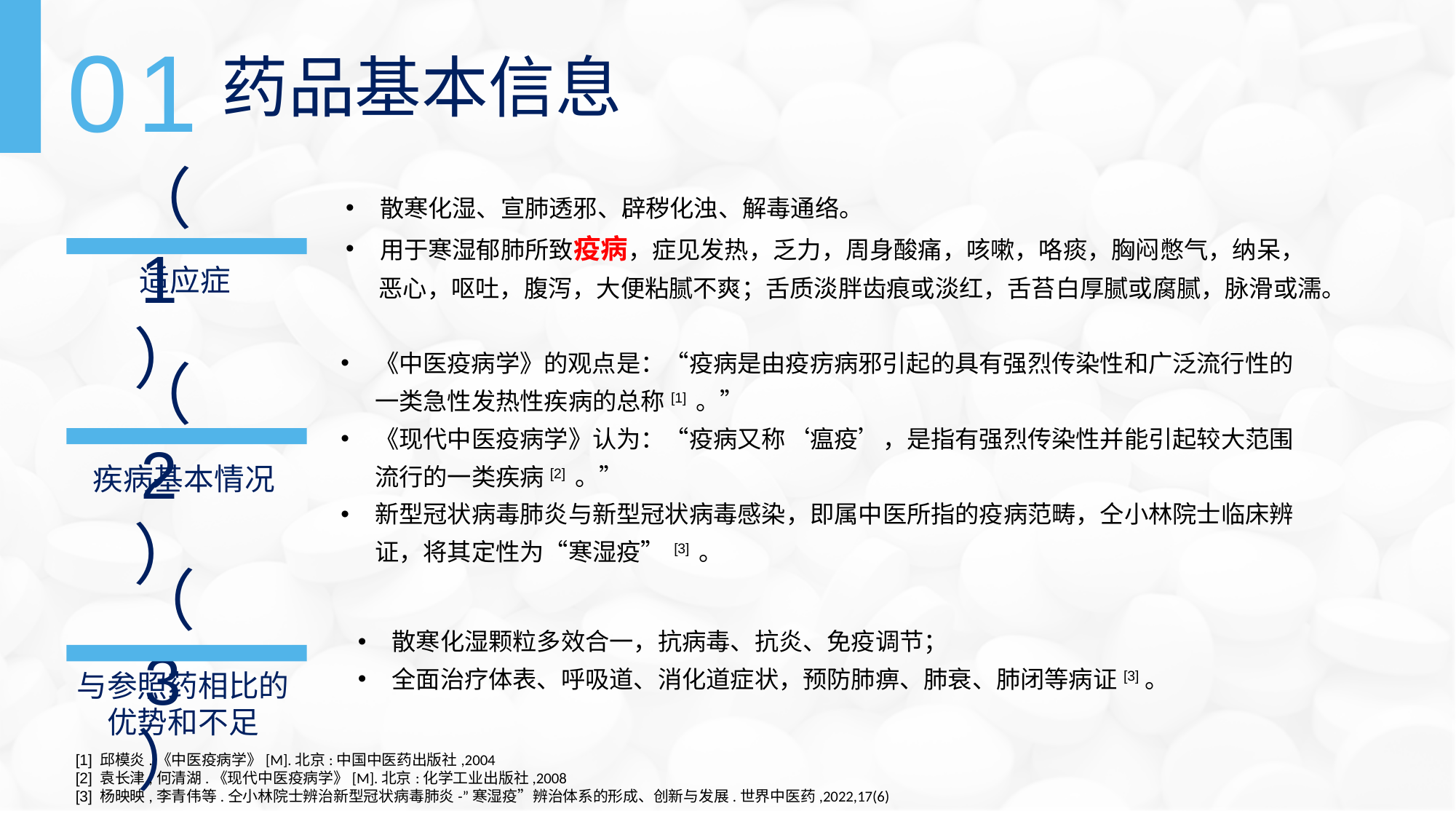

01
药品基本信息
（1）
散寒化湿、宣肺透邪、辟秽化浊、解毒通络。
用于寒湿郁肺所致疫病，症见发热，乏力，周身酸痛，咳嗽，咯痰，胸闷憋气，纳呆，
     恶心，呕吐，腹泻，大便粘腻不爽；舌质淡胖齿痕或淡红，舌苔白厚腻或腐腻，脉滑或濡。

适应症
《中医疫病学》的观点是：“疫病是由疫疠病邪引起的具有强烈传染性和广泛流行性的一类急性发热性疾病的总称[1] 。”
《现代中医疫病学》认为：“疫病又称‘瘟疫’，是指有强烈传染性并能引起较大范围流行的一类疾病[2] 。”
新型冠状病毒肺炎与新型冠状病毒感染，即属中医所指的疫病范畴，仝小林院士临床辨证，将其定性为“寒湿疫” [3] 。

（2）

疾病基本情况
（3）
散寒化湿颗粒多效合一，抗病毒、抗炎、免疫调节；
全面治疗体表、呼吸道、消化道症状，预防肺痹、肺衰、肺闭等病证[3]。

与参照药相比的优势和不足
[1] 邱模炎.《中医疫病学》[M].北京:中国中医药出版社,2004
[2] 袁长津,何清湖.《现代中医疫病学》[M].北京:化学工业出版社,2008
[3] 杨映映,李青伟等.仝小林院士辨治新型冠状病毒肺炎-”寒湿疫”辨治体系的形成、创新与发展.世界中医药,2022,17(6)